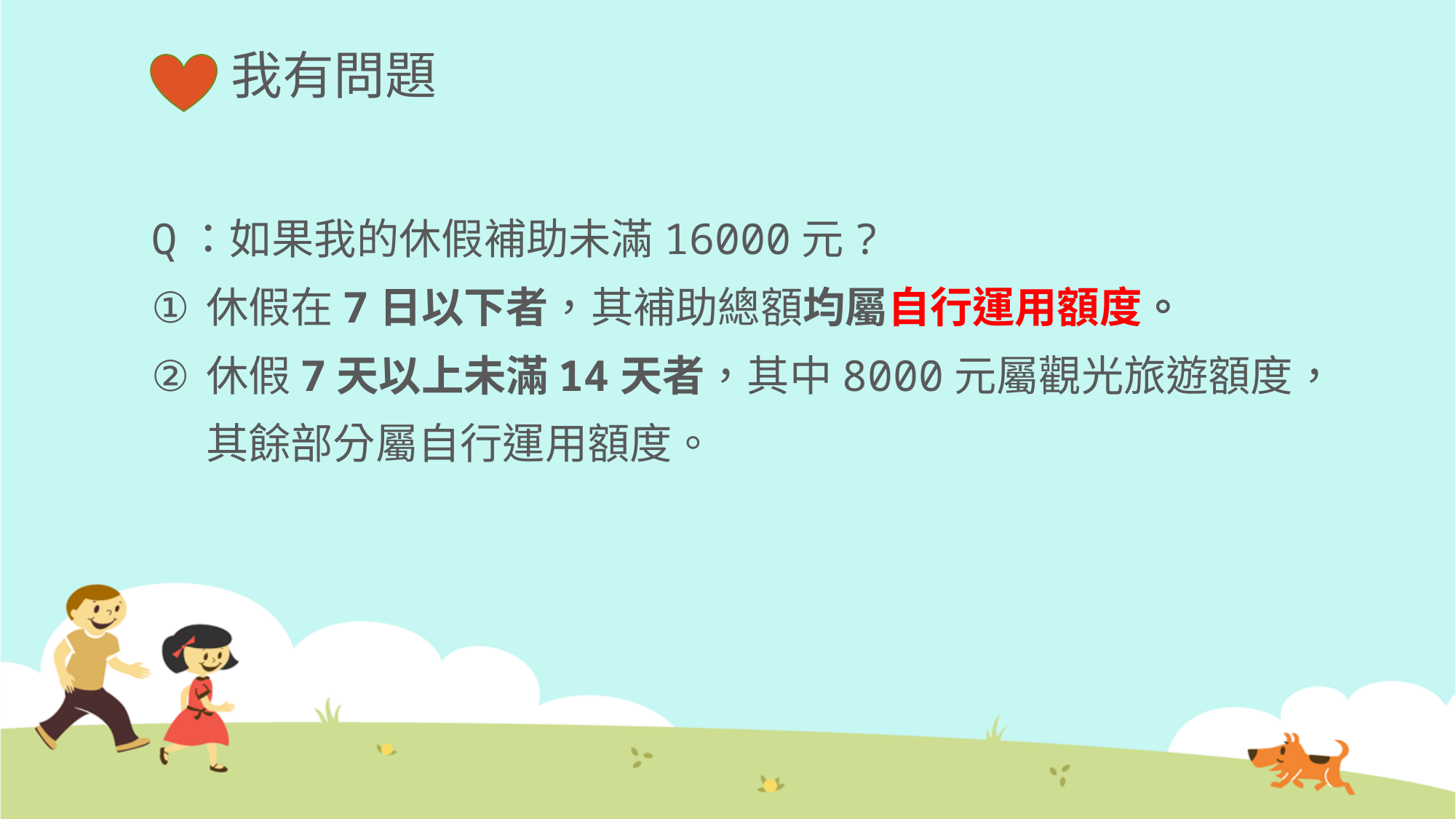

# 我有問題

Q：如果我的休假補助未滿16000元?
休假在7日以下者，其補助總額均屬自行運用額度。
休假7天以上未滿14天者，其中8000元屬觀光旅遊額度，其餘部分屬自行運用額度。